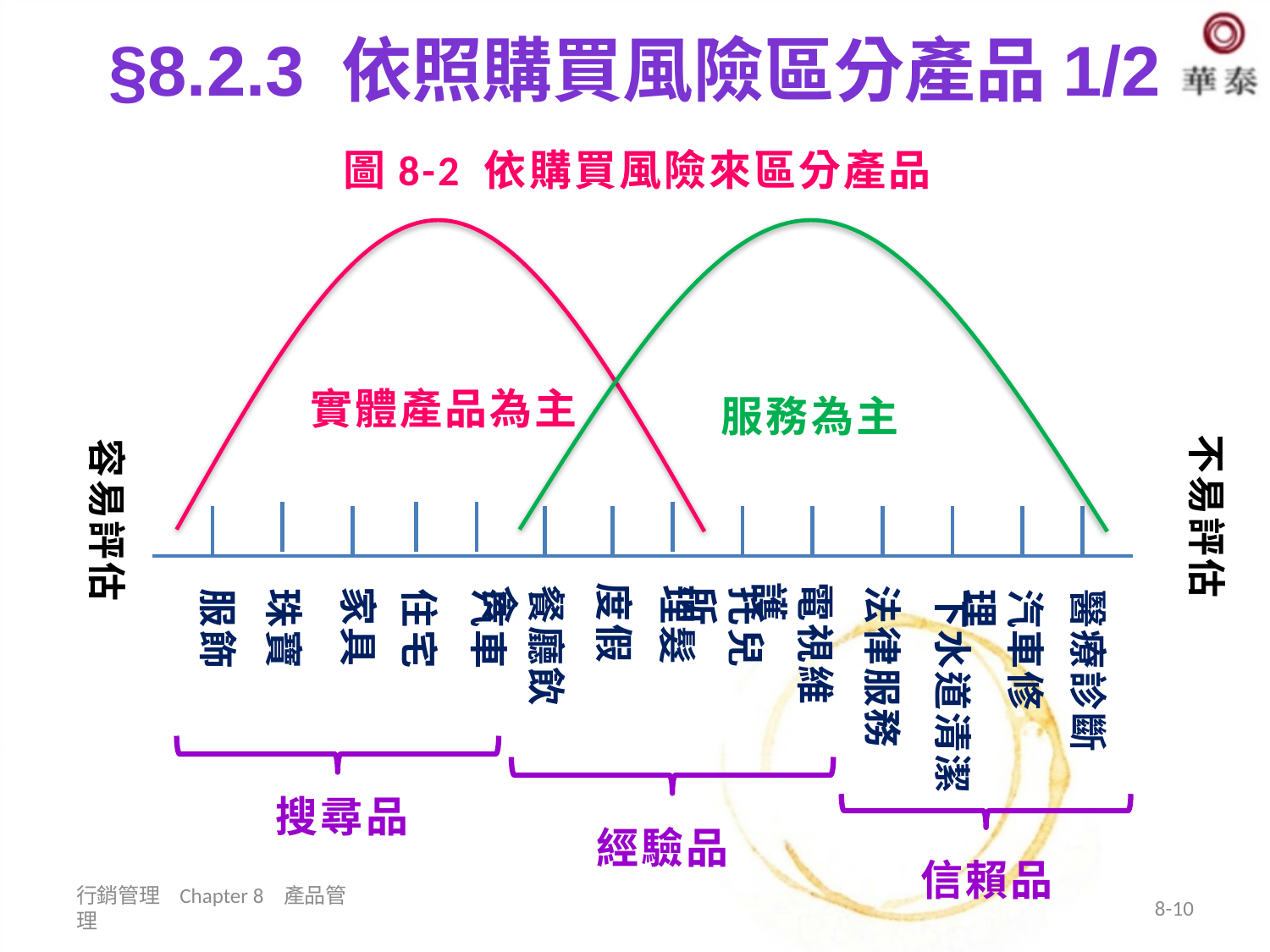

# §8.2.3 依照購買風險區分產品1/2
圖8-2 依購買風險來區分產品

實體產品為主
服務為主
不易評估
容易評估
度假
電視維護
餐廳飲食
理髮
法律服務
家具
托兒所
服飾
珠寶
住宅
汽車
下水道清潔
醫療診斷
汽車修理

搜尋品
經驗品
信賴品
行銷管理   Chapter 8   產品管理
8-10